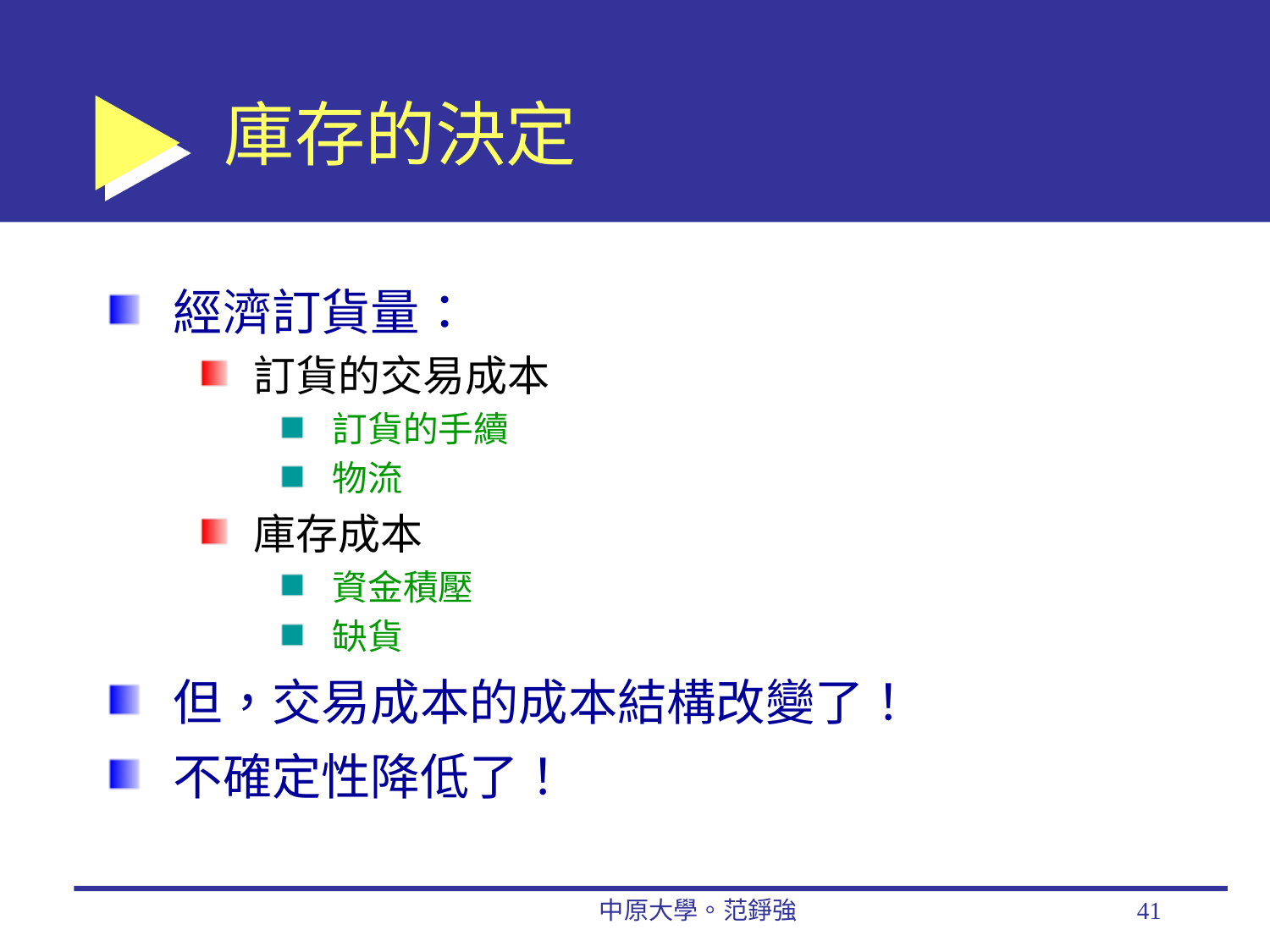

# 庫存的決定
經濟訂貨量：
訂貨的交易成本
訂貨的手續
物流
庫存成本
資金積壓
缺貨
但，交易成本的成本結構改變了！
不確定性降低了！
中原大學。范錚強
41